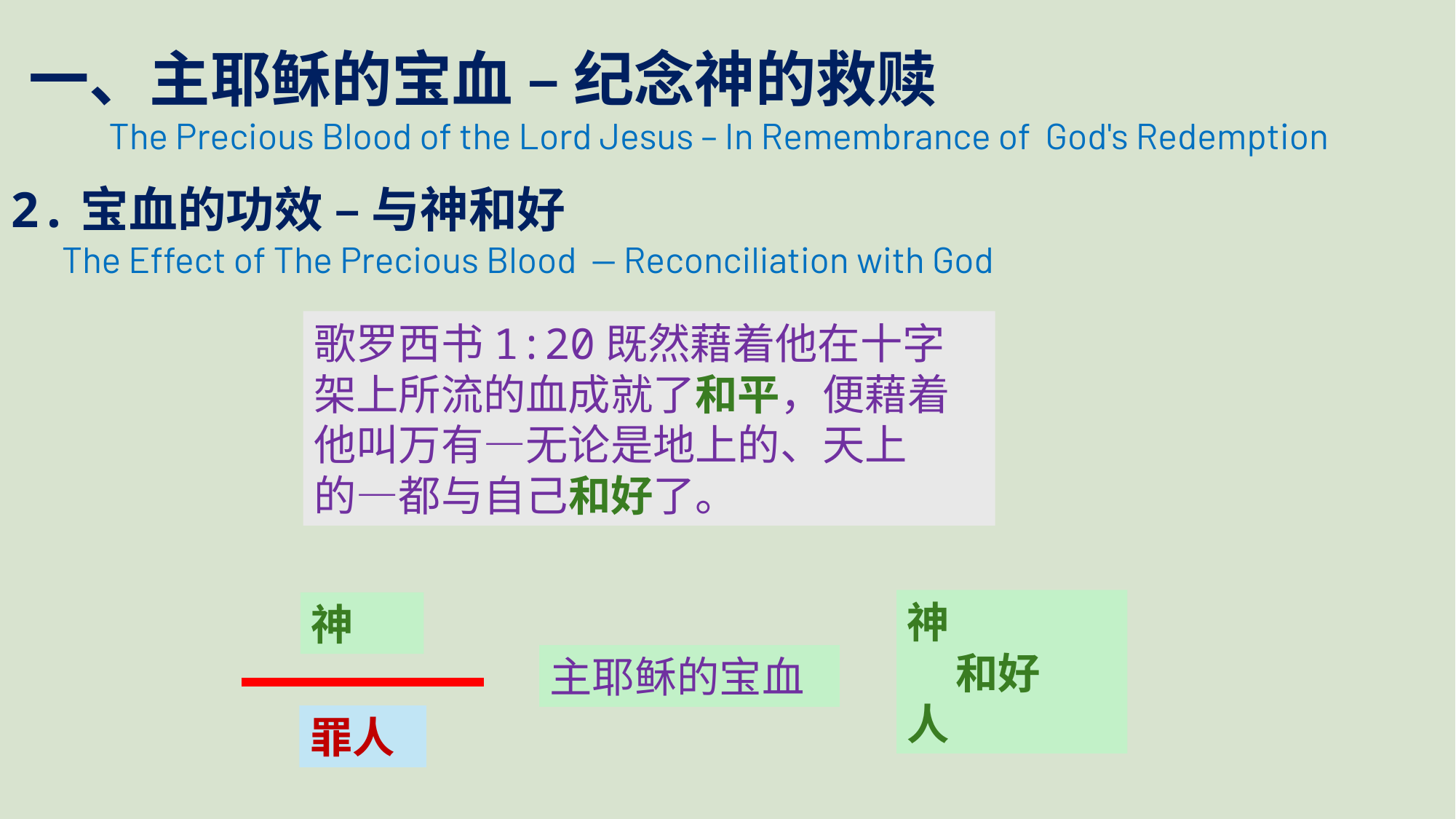

一、主耶稣的宝血 – 纪念神的救赎
           The Precious Blood of the Lord Jesus – In Remembrance of  God's Redemption
2.宝血的功效 – 与神和好
       The Effect of The Precious Blood  — Reconciliation with God
歌罗西书1:20既然藉着他在十字架上所流的血成就了和平，便藉着他叫万有―无论是地上的、天上的―都与自己和好了。
神
    和好
人
神
主耶稣的宝血
罪人